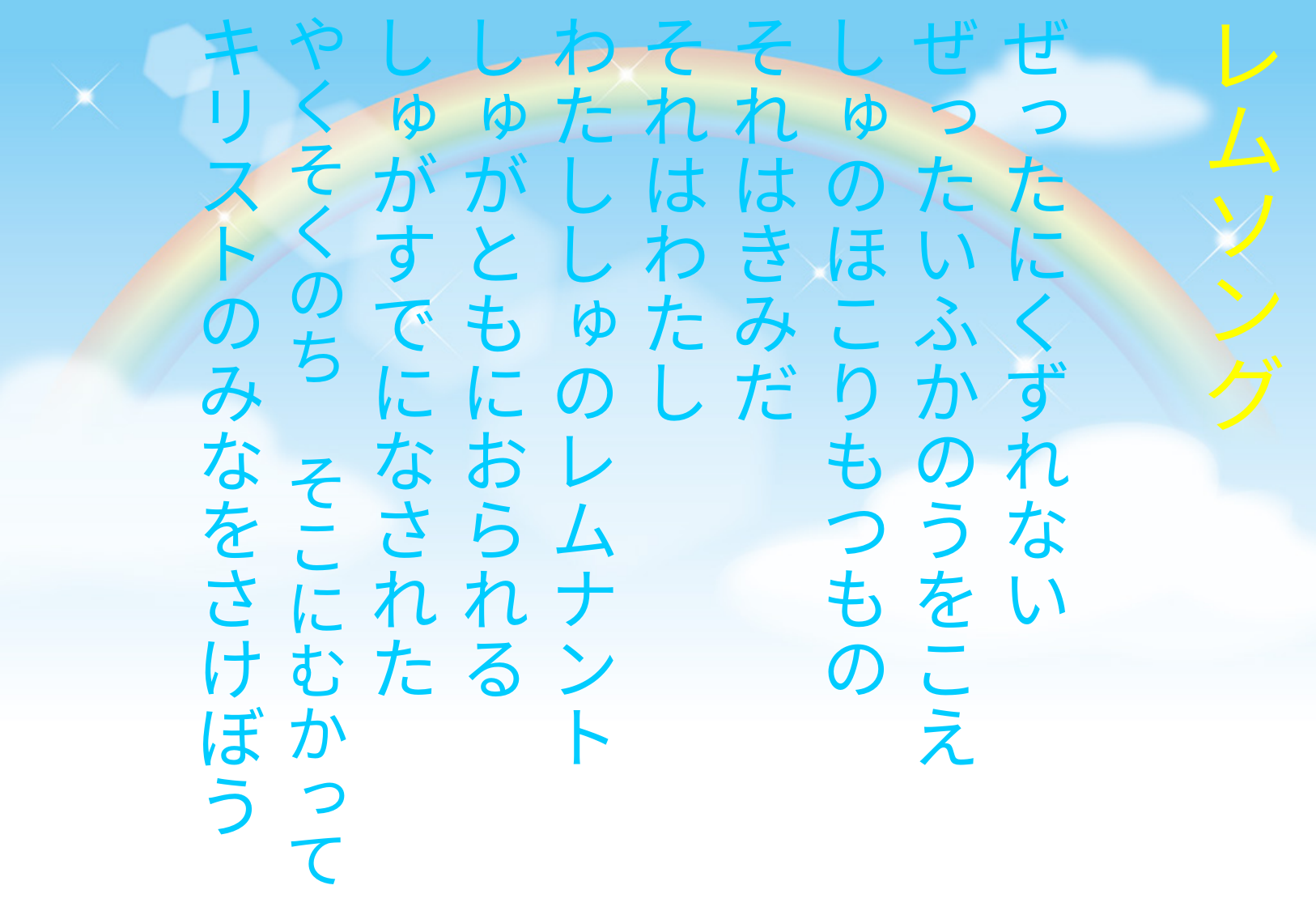

レムソング

ぜったにくずれない
ぜったいふかのうをこえ
しゅのほこりもつもの
それはきみだ
それはわたし
わたししゅのレムナント
しゅがともにおられる
しゅがすでになされた
やくそくのち　そこにむかって
キリストのみなをさけぼう